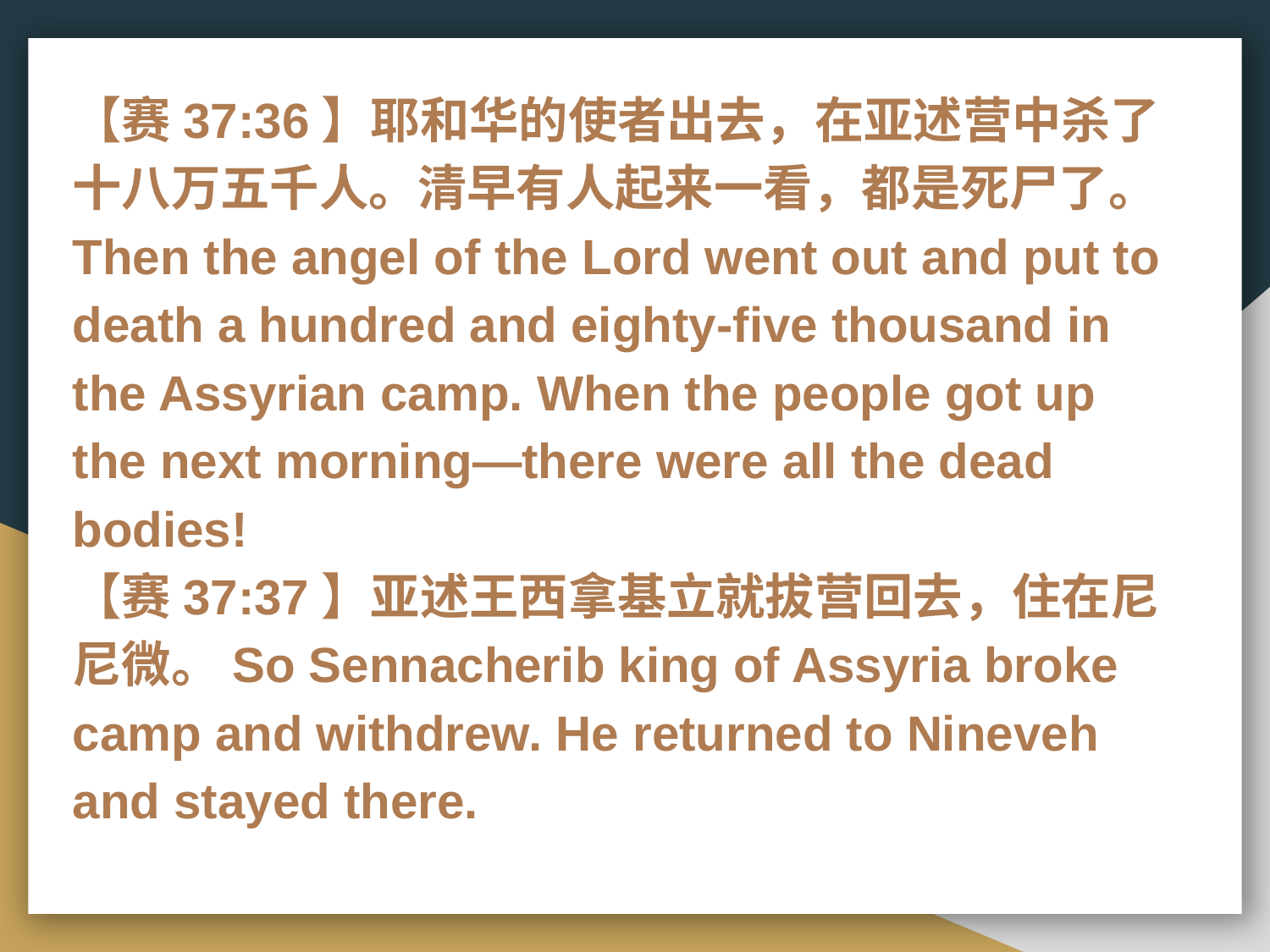

【赛37:36】耶和华的使者出去，在亚述营中杀了十八万五千人。清早有人起来一看，都是死尸了。Then the angel of the Lord went out and put to death a hundred and eighty-five thousand in the Assyrian camp. When the people got up the next morning—there were all the dead bodies!
【赛37:37】亚述王西拿基立就拔营回去，住在尼尼微。So Sennacherib king of Assyria broke camp and withdrew. He returned to Nineveh and stayed there.